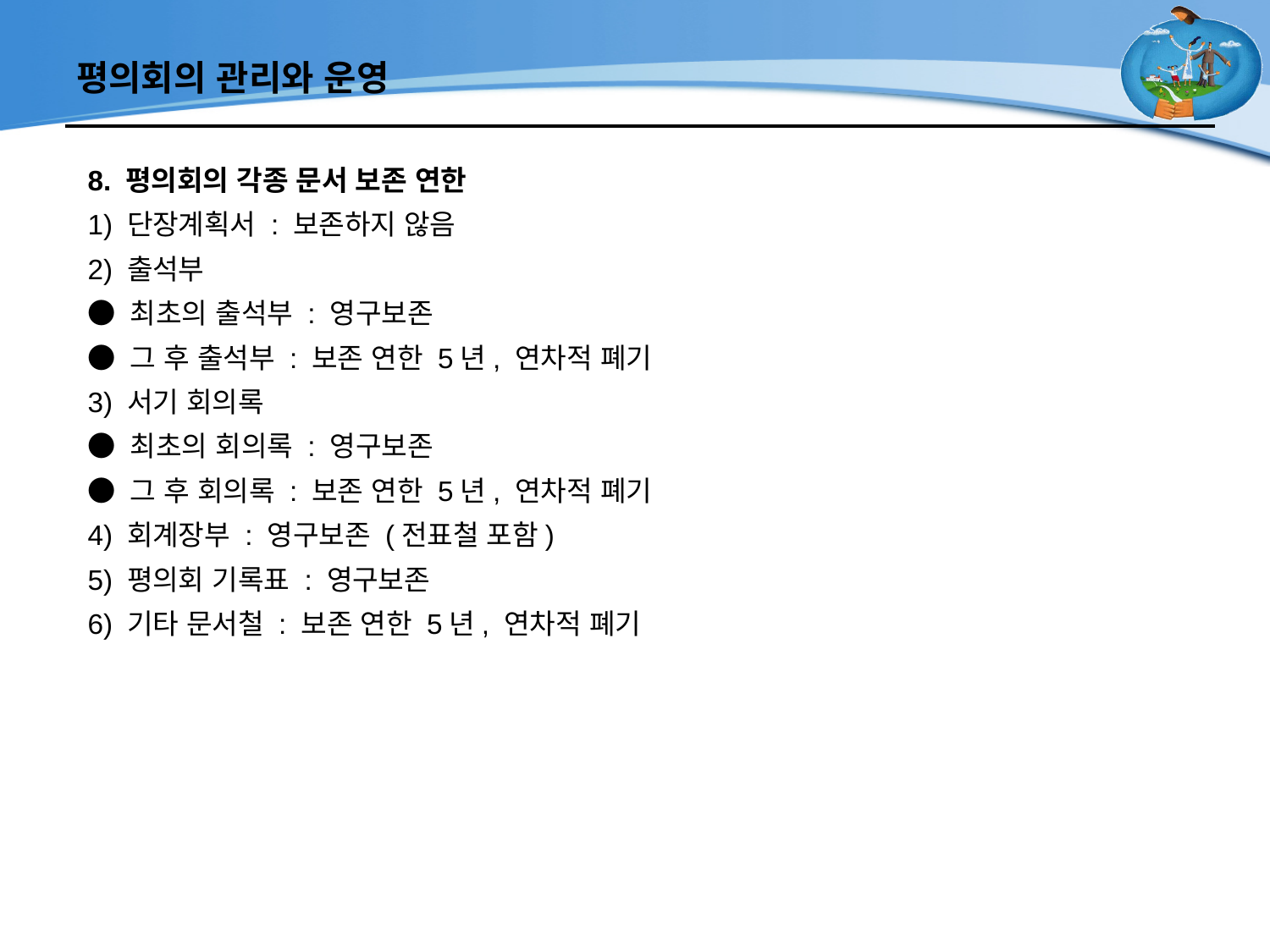

# 평의회의 관리와 운영
8. 평의회의 각종 문서 보존 연한
1) 단장계획서 : 보존하지 않음
2) 출석부
● 최초의 출석부 : 영구보존
● 그 후 출석부 : 보존 연한 5년, 연차적 폐기
3) 서기 회의록
● 최초의 회의록 : 영구보존
● 그 후 회의록 : 보존 연한 5년, 연차적 폐기
4) 회계장부 : 영구보존 (전표철 포함)
5) 평의회 기록표 : 영구보존
6) 기타 문서철 : 보존 연한 5년, 연차적 폐기